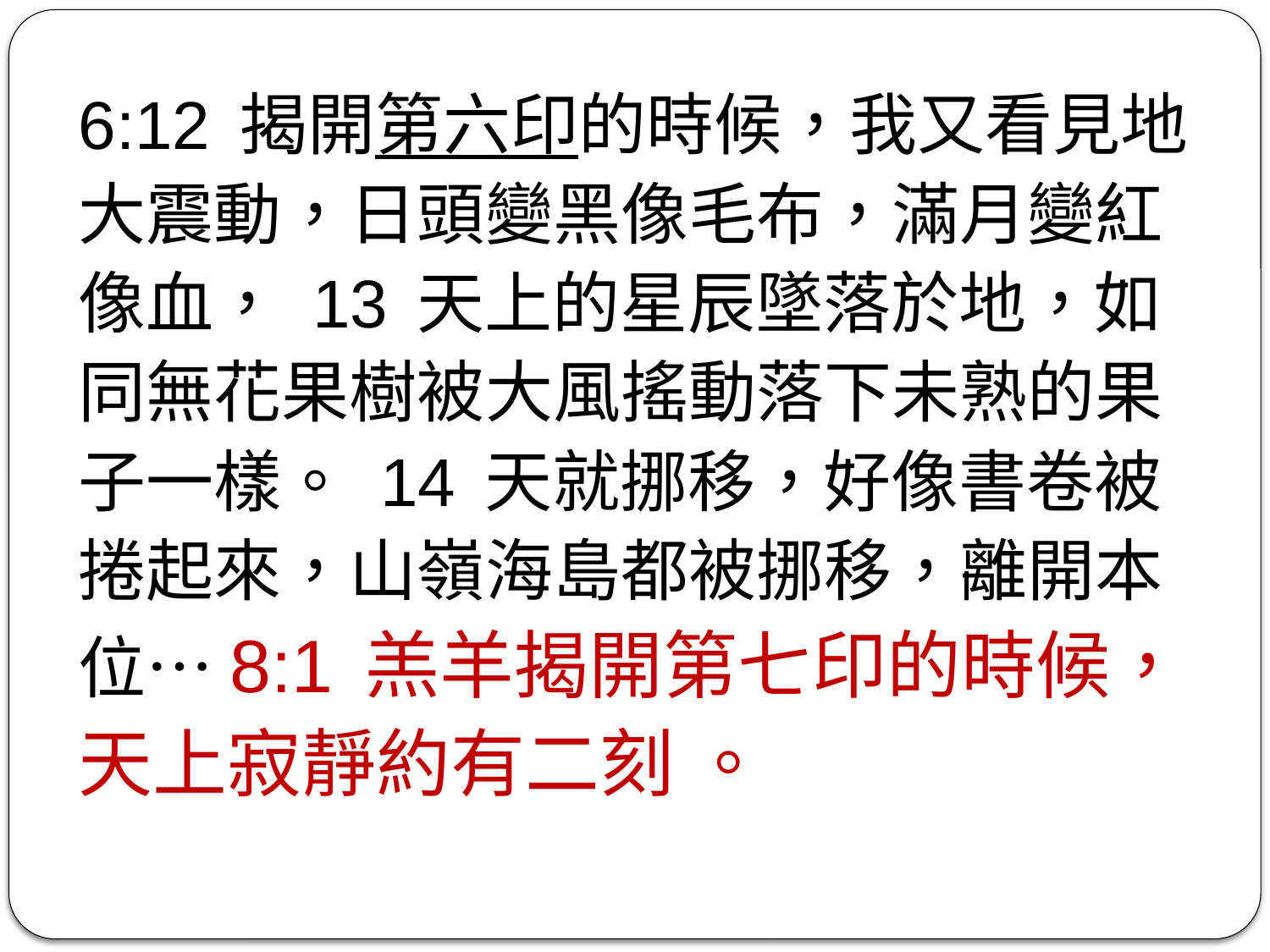

6:12 揭開第六印的時候，我又看見地大震動，日頭變黑像毛布，滿月變紅像血， 13 天上的星辰墜落於地，如同無花果樹被大風搖動落下未熟的果子一樣。 14 天就挪移，好像書卷被捲起來，山嶺海島都被挪移，離開本位…8:1 羔羊揭開第七印的時候，天上寂靜約有二刻 。